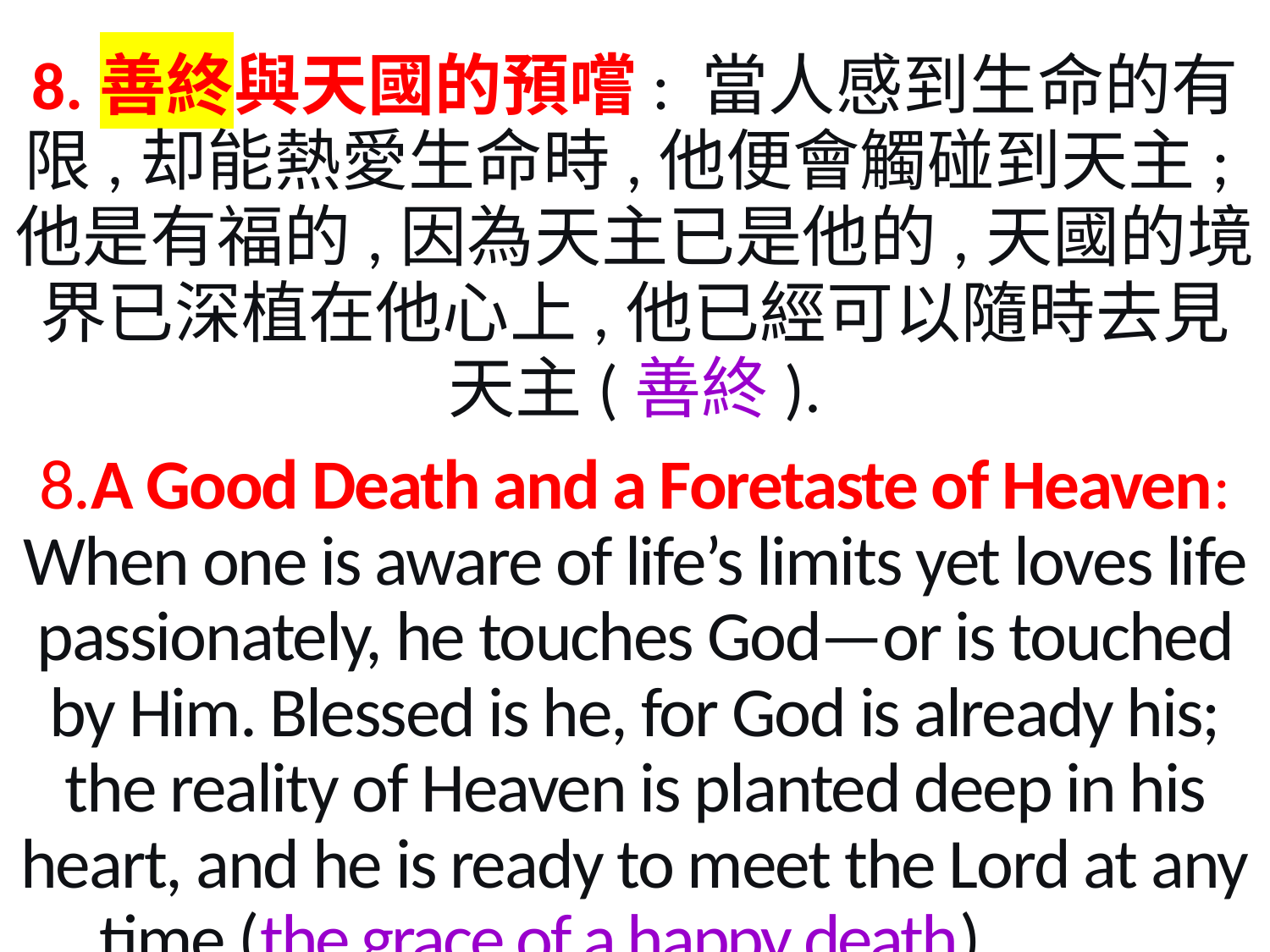

8.善終與天國的預嚐: 當人感到生命的有限,却能熱愛生命時,他便會觸碰到天主;他是有福的,因為天主已是他的,天國的境界已深植在他心上,他已經可以隨時去見天主(善終).
8.A Good Death and a Foretaste of Heaven:
When one is aware of life’s limits yet loves life passionately, he touches God—or is touched by Him. Blessed is he, for God is already his; the reality of Heaven is planted deep in his heart, and he is ready to meet the Lord at any
      time (the grace of a happy death).